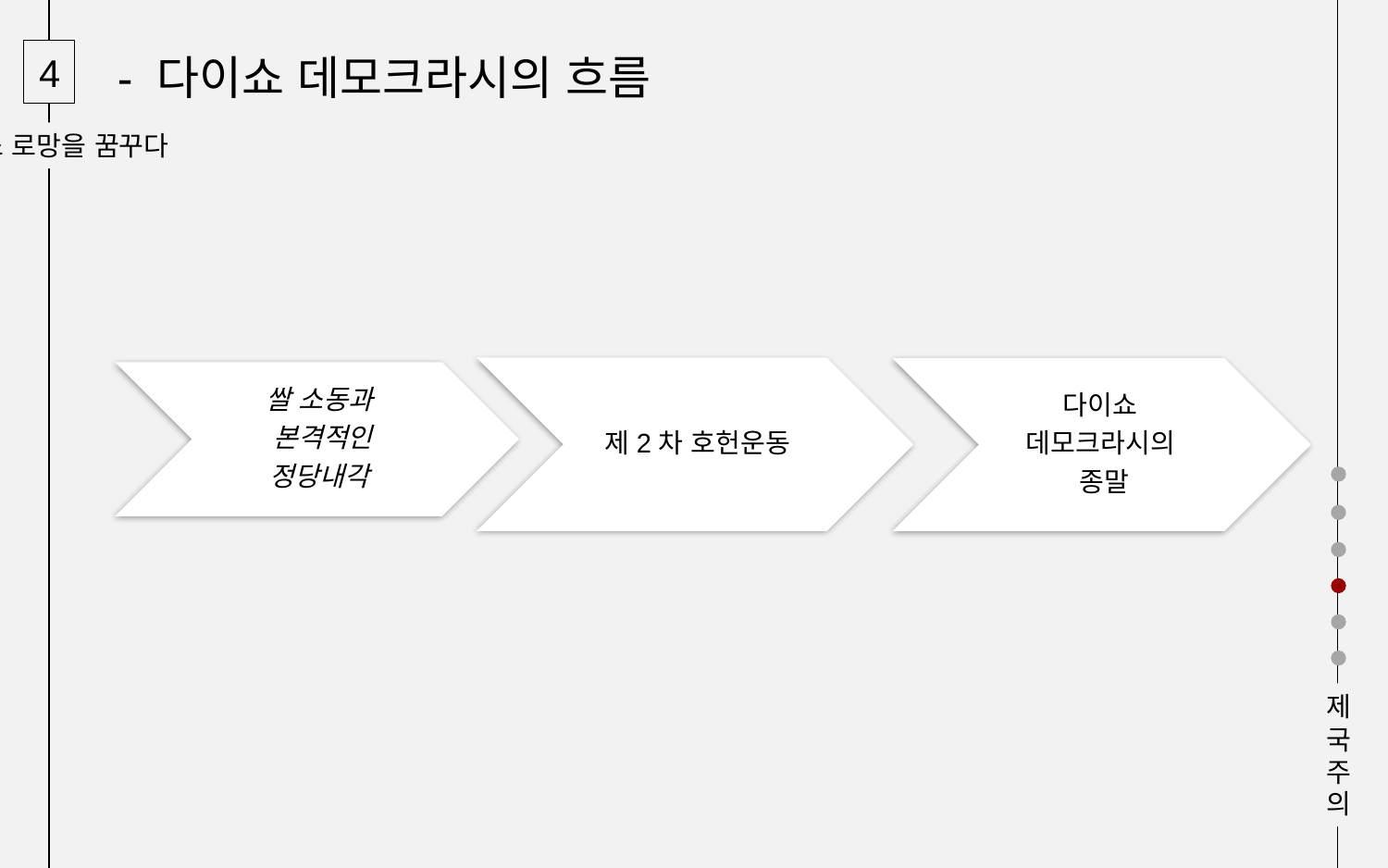

4
- 다이쇼 데모크라시의 흐름
다이쇼 로망을 꿈꾸다
쌀 소동과
 본격적인
정당내각
제2차 호헌운동
다이쇼
데모크라시의
종말

제
국
주
의